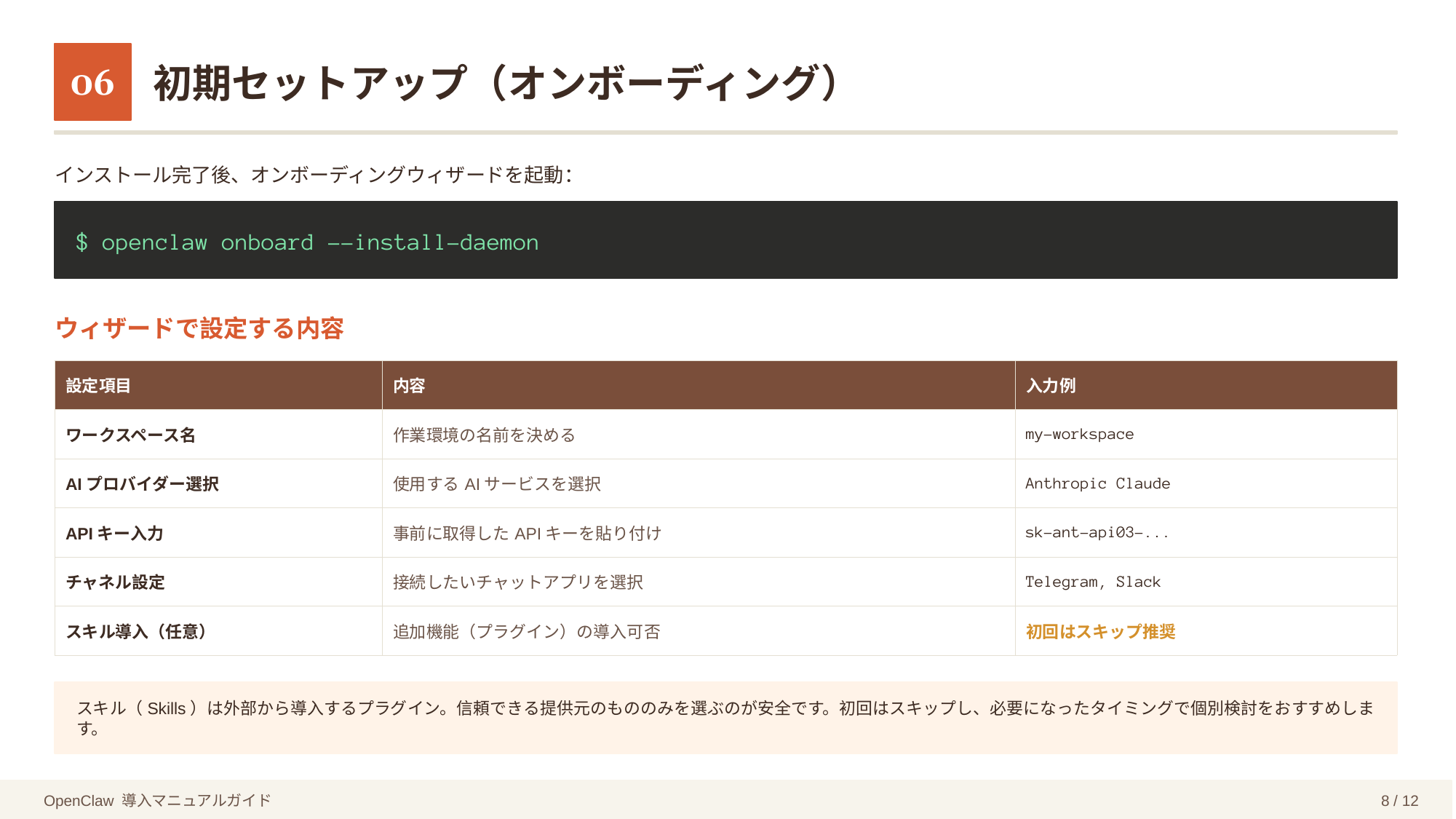

06
初期セットアップ（オンボーディング）

インストール完了後、オンボーディングウィザードを起動：

$ openclaw onboard --install-daemon
ウィザードで設定する内容
| 設定項目 | 内容 | 入力例 |
| --- | --- | --- |
| ワークスペース名 | 作業環境の名前を決める | my-workspace |
| AIプロバイダー選択 | 使用するAIサービスを選択 | Anthropic Claude |
| APIキー入力 | 事前に取得したAPIキーを貼り付け | sk-ant-api03-... |
| チャネル設定 | 接続したいチャットアプリを選択 | Telegram, Slack |
| スキル導入（任意） | 追加機能（プラグイン）の導入可否 | 初回はスキップ推奨 |

スキル（Skills）は外部から導入するプラグイン。信頼できる提供元のもののみを選ぶのが安全です。初回はスキップし、必要になったタイミングで個別検討をおすすめします。

OpenClaw 導入マニュアルガイド
8 / 12